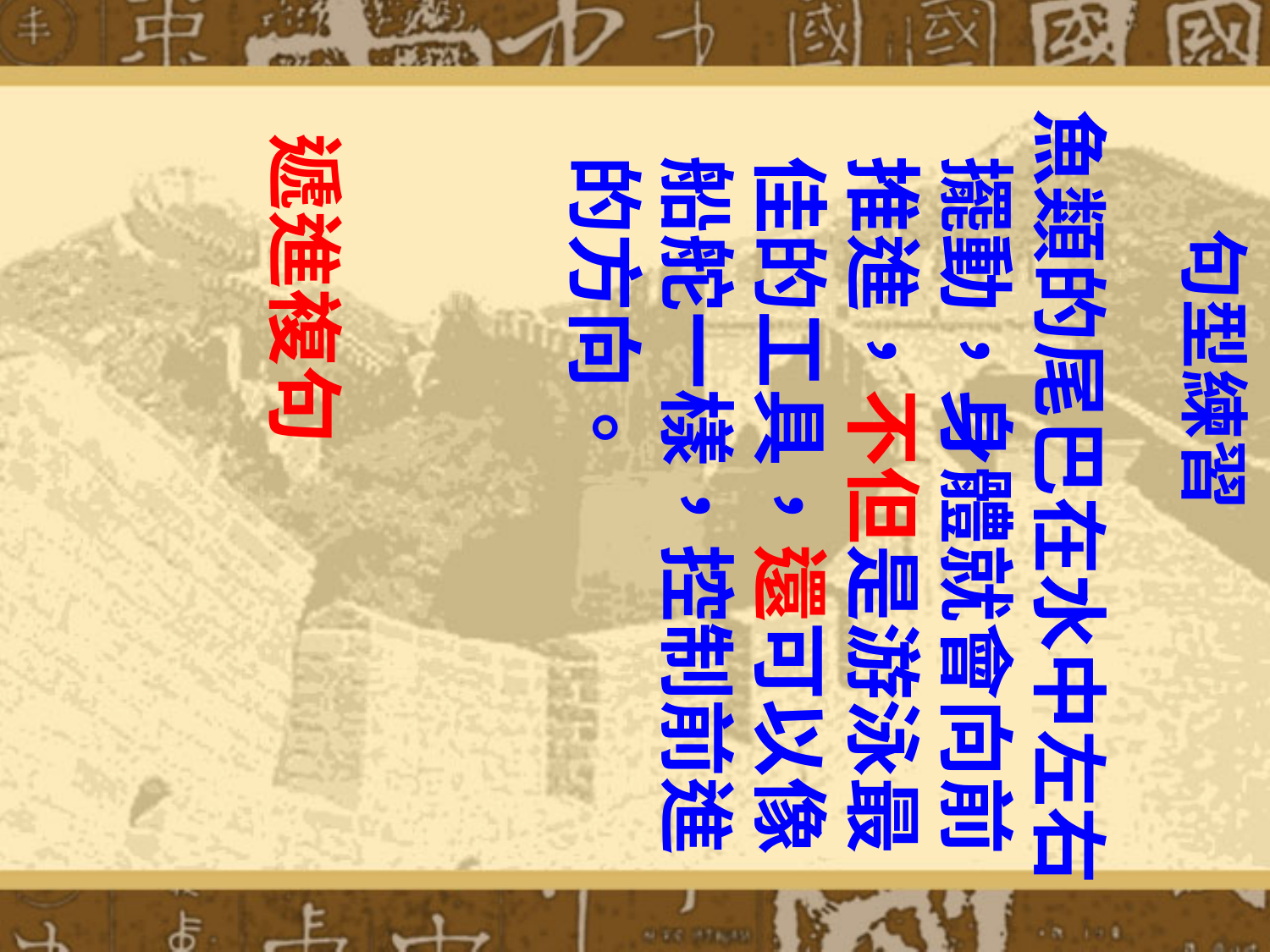

魚類的尾巴在水中左右擺動，身體就會向前推進，不但是游泳最佳的工具，還可以像船舵一樣，控制前進的方向。
遞進複句
句型練習